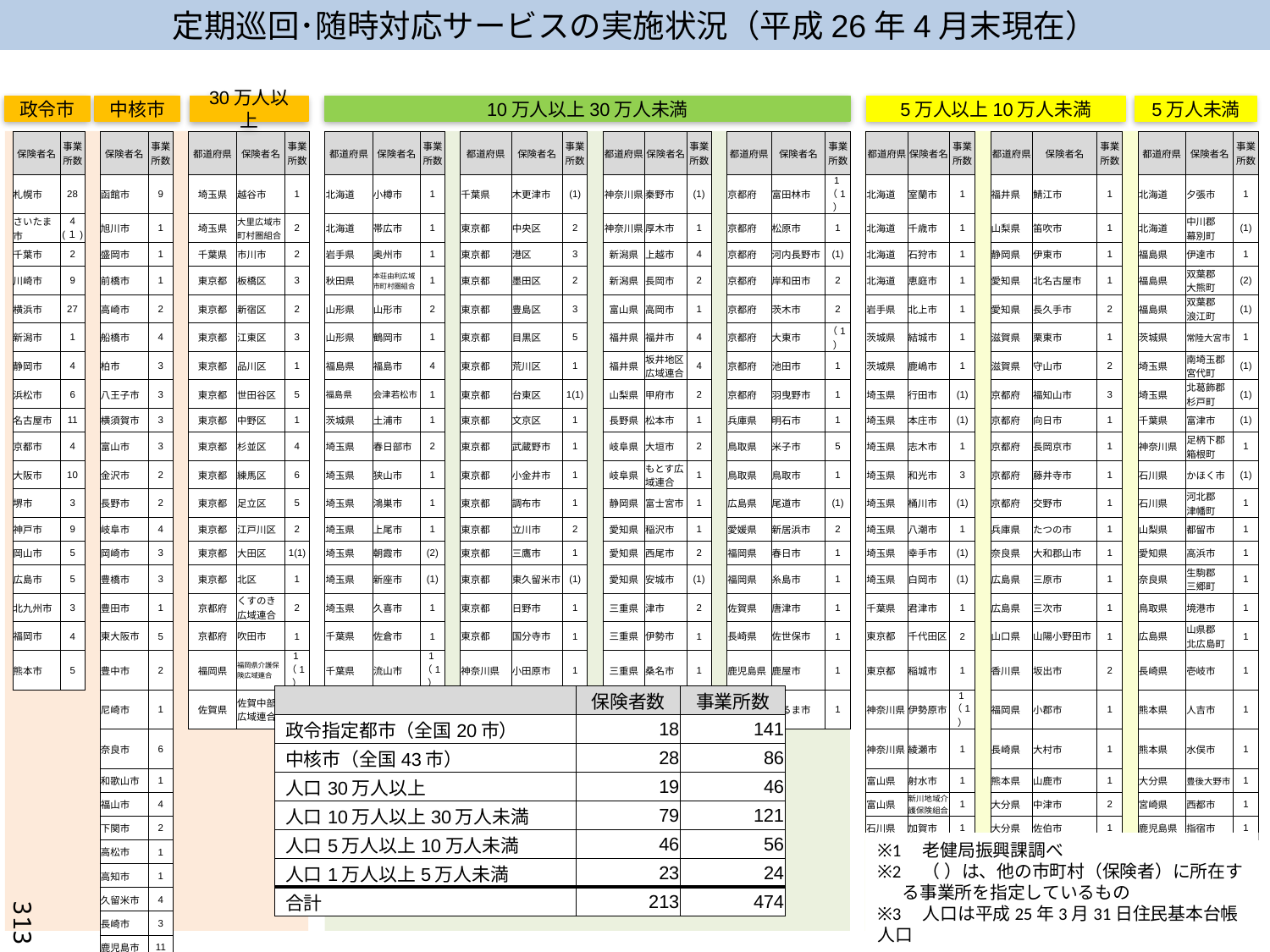

定期巡回･随時対応サービスの実施状況（平成26年4月末現在）
政令市
中核市
30万人以上
10万人以上30万人未満
5万人以上10万人未満
5万人未満
|  |  |  |  |  |  |  |  |  |  |  |  |  |  |  |  |  |  |  |  |  |  |  |  |  |  |  |  |  |  |  |  |  |  |  |  |  |
| --- | --- | --- | --- | --- | --- | --- | --- | --- | --- | --- | --- | --- | --- | --- | --- | --- | --- | --- | --- | --- | --- | --- | --- | --- | --- | --- | --- | --- | --- | --- | --- | --- | --- | --- | --- | --- |
|  |  |  |  |  |  |  |  |  |  |  |  |  |  |  |  |  |  |  |  |  |  |  |  |  |  |  |  |  |  |  |  |  |  |  |  |  |
| 保険者名 | 事業所数 |  | 保険者名 | 事業所数 |  | 都道府県 | 保険者名 | 事業所数 |  | 都道府県 | 保険者名 | 事業所数 |  | 都道府県 | 保険者名 | 事業所数 |  | 都道府県 | 保険者名 | 事業所数 |  | 都道府県 | 保険者名 | 事業所数 |  | 都道府県 | 保険者名 | 事業所数 |  | 都道府県 | 保険者名 | 事業所数 |  | 都道府県 | 保険者名 | 事業所数 |
| 札幌市 | 28 |  | 函館市 | 9 |  | 埼玉県 | 越谷市 | 1 |  | 北海道 | 小樽市 | 1 |  | 千葉県 | 木更津市 | (1) |  | 神奈川県 | 秦野市 | (1) |  | 京都府 | 富田林市 | 1（1） |  | 北海道 | 室蘭市 | 1 |  | 福井県 | 鯖江市 | 1 |  | 北海道 | 夕張市 | 1 |
| さいたま市 | 4(１) |  | 旭川市 | 1 |  | 埼玉県 | 大里広域市町村圏組合 | 2 |  | 北海道 | 帯広市 | 1 |  | 東京都 | 中央区 | 2 |  | 神奈川県 | 厚木市 | 1 |  | 京都府 | 松原市 | 1 |  | 北海道 | 千歳市 | 1 |  | 山梨県 | 笛吹市 | 1 |  | 北海道 | 中川郡 幕別町 | (1) |
| 千葉市 | 2 |  | 盛岡市 | 1 |  | 千葉県 | 市川市 | 2 |  | 岩手県 | 奥州市 | 1 |  | 東京都 | 港区 | 3 |  | 新潟県 | 上越市 | 4 |  | 京都府 | 河内長野市 | (1) |  | 北海道 | 石狩市 | 1 |  | 静岡県 | 伊東市 | 1 |  | 福島県 | 伊達市 | 1 |
| 川崎市 | 9 |  | 前橋市 | 1 |  | 東京都 | 板橋区 | 3 |  | 秋田県 | 本荘由利広域市町村圏組合 | 1 |  | 東京都 | 墨田区 | 2 |  | 新潟県 | 長岡市 | 2 |  | 京都府 | 岸和田市 | 2 |  | 北海道 | 恵庭市 | 1 |  | 愛知県 | 北名古屋市 | 1 |  | 福島県 | 双葉郡 大熊町 | (2) |
| 横浜市 | 27 |  | 高崎市 | 2 |  | 東京都 | 新宿区 | 2 |  | 山形県 | 山形市 | 2 |  | 東京都 | 豊島区 | 3 |  | 富山県 | 高岡市 | 1 |  | 京都府 | 茨木市 | 2 |  | 岩手県 | 北上市 | 1 |  | 愛知県 | 長久手市 | 2 |  | 福島県 | 双葉郡 浪江町 | (1) |
| 新潟市 | 1 |  | 船橋市 | 4 |  | 東京都 | 江東区 | 3 |  | 山形県 | 鶴岡市 | 1 |  | 東京都 | 目黒区 | 5 |  | 福井県 | 福井市 | 4 |  | 京都府 | 大東市 | （1） |  | 茨城県 | 結城市 | 1 |  | 滋賀県 | 栗東市 | 1 |  | 茨城県 | 常陸大宮市 | 1 |
| 静岡市 | 4 |  | 柏市 | 3 |  | 東京都 | 品川区 | 1 |  | 福島県 | 福島市 | 4 |  | 東京都 | 荒川区 | 1 |  | 福井県 | 坂井地区広域連合 | 4 |  | 京都府 | 池田市 | 1 |  | 茨城県 | 鹿嶋市 | 1 |  | 滋賀県 | 守山市 | 2 |  | 埼玉県 | 南埼玉郡宮代町 | (1) |
| 浜松市 | 6 |  | 八王子市 | 3 |  | 東京都 | 世田谷区 | 5 |  | 福島県 | 会津若松市 | 1 |  | 東京都 | 台東区 | 1(1) |  | 山梨県 | 甲府市 | 2 |  | 京都府 | 羽曳野市 | 1 |  | 埼玉県 | 行田市 | (1) |  | 京都府 | 福知山市 | 3 |  | 埼玉県 | 北葛飾郡杉戸町 | (1) |
| 名古屋市 | 11 |  | 横須賀市 | 3 |  | 東京都 | 中野区 | 1 |  | 茨城県 | 土浦市 | 1 |  | 東京都 | 文京区 | 1 |  | 長野県 | 松本市 | 1 |  | 兵庫県 | 明石市 | 1 |  | 埼玉県 | 本庄市 | (1) |  | 京都府 | 向日市 | 1 |  | 千葉県 | 富津市 | (1) |
| 京都市 | 4 |  | 富山市 | 3 |  | 東京都 | 杉並区 | 4 |  | 埼玉県 | 春日部市 | 2 |  | 東京都 | 武蔵野市 | 1 |  | 岐阜県 | 大垣市 | 2 |  | 鳥取県 | 米子市 | 5 |  | 埼玉県 | 志木市 | 1 |  | 京都府 | 長岡京市 | 1 |  | 神奈川県 | 足柄下郡箱根町 | 1 |
| 大阪市 | 10 |  | 金沢市 | 2 |  | 東京都 | 練馬区 | 6 |  | 埼玉県 | 狭山市 | 1 |  | 東京都 | 小金井市 | 1 |  | 岐阜県 | もとす広域連合 | 1 |  | 鳥取県 | 鳥取市 | 1 |  | 埼玉県 | 和光市 | 3 |  | 京都府 | 藤井寺市 | 1 |  | 石川県 | かほく市 | (1) |
| 堺市 | 3 |  | 長野市 | 2 |  | 東京都 | 足立区 | 5 |  | 埼玉県 | 鴻巣市 | 1 |  | 東京都 | 調布市 | 1 |  | 静岡県 | 富士宮市 | 1 |  | 広島県 | 尾道市 | (1) |  | 埼玉県 | 桶川市 | (1) |  | 京都府 | 交野市 | 1 |  | 石川県 | 河北郡 津幡町 | 1 |
| 神戸市 | 9 |  | 岐阜市 | 4 |  | 東京都 | 江戸川区 | 2 |  | 埼玉県 | 上尾市 | 1 |  | 東京都 | 立川市 | 2 |  | 愛知県 | 稲沢市 | 1 |  | 愛媛県 | 新居浜市 | 2 |  | 埼玉県 | 八潮市 | 1 |  | 兵庫県 | たつの市 | 1 |  | 山梨県 | 都留市 | 1 |
| 岡山市 | 5 |  | 岡崎市 | 3 |  | 東京都 | 大田区 | 1(1) |  | 埼玉県 | 朝霞市 | (2) |  | 東京都 | 三鷹市 | 1 |  | 愛知県 | 西尾市 | 2 |  | 福岡県 | 春日市 | 1 |  | 埼玉県 | 幸手市 | (1) |  | 奈良県 | 大和郡山市 | 1 |  | 愛知県 | 高浜市 | 1 |
| 広島市 | 5 |  | 豊橋市 | 3 |  | 東京都 | 北区 | 1 |  | 埼玉県 | 新座市 | (1) |  | 東京都 | 東久留米市 | (1) |  | 愛知県 | 安城市 | (1) |  | 福岡県 | 糸島市 | 1 |  | 埼玉県 | 白岡市 | (1) |  | 広島県 | 三原市 | 1 |  | 奈良県 | 生駒郡 三郷町 | 1 |
| 北九州市 | 3 |  | 豊田市 | 1 |  | 京都府 | くすのき広域連合 | 2 |  | 埼玉県 | 久喜市 | 1 |  | 東京都 | 日野市 | 1 |  | 三重県 | 津市 | 2 |  | 佐賀県 | 唐津市 | 1 |  | 千葉県 | 君津市 | 1 |  | 広島県 | 三次市 | 1 |  | 鳥取県 | 境港市 | 1 |
| 福岡市 | 4 |  | 東大阪市 | 5 |  | 京都府 | 吹田市 | 1 |  | 千葉県 | 佐倉市 | 1 |  | 東京都 | 国分寺市 | 1 |  | 三重県 | 伊勢市 | 1 |  | 長崎県 | 佐世保市 | 1 |  | 東京都 | 千代田区 | 2 |  | 山口県 | 山陽小野田市 | 1 |  | 広島県 | 山県郡 北広島町 | 1 |
| 熊本市 | 5 |  | 豊中市 | 2 |  | 福岡県 | 福岡県介護保険広域連合 | 1（1） |  | 千葉県 | 流山市 | 1（1） |  | 神奈川県 | 小田原市 | 1 |  | 三重県 | 桑名市 | 1 |  | 鹿児島県 | 鹿屋市 | 1 |  | 東京都 | 稲城市 | 1 |  | 香川県 | 坂出市 | 2 |  | 長崎県 | 壱岐市 | 1 |
|  |  |  | 尼崎市 | 1 |  | 佐賀県 | 佐賀中部広域連合 | 1 |  | 千葉県 | 八千代市 | 1 |  | 神奈川県 | 平塚市 | 1 |  | 滋賀県 | 草津市 | (1) |  | 沖縄県 | うるま市 | 1 |  | 神奈川県 | 伊勢原市 | 1（1） |  | 福岡県 | 小郡市 | 1 |  | 熊本県 | 人吉市 | 1 |
|  |  |  | 奈良市 | 6 |  |  |  |  |  | 千葉県 | 浦安市 | 1 |  | 神奈川県 | 鎌倉市 | 1 |  | 京都府 | 八尾市 | 1（1） |  |  |  |  |  | 神奈川県 | 綾瀬市 | 1 |  | 長崎県 | 大村市 | 1 |  | 熊本県 | 水俣市 | 1 |
|  |  |  | 和歌山市 | 1 |  |  |  |  |  |  |  |  |  |  |  |  |  |  |  |  |  |  |  |  |  | 富山県 | 射水市 | 1 |  | 熊本県 | 山鹿市 | 1 |  | 大分県 | 豊後大野市 | 1 |
|  |  |  | 福山市 | 4 |  |  |  |  |  |  |  |  |  |  |  |  |  |  |  |  |  |  |  |  |  | 富山県 | 新川地域介護保険組合 | 1 |  | 大分県 | 中津市 | 2 |  | 宮崎県 | 西都市 | 1 |
|  |  |  | 下関市 | 2 |  |  |  |  |  |  |  |  |  |  |  |  |  |  |  |  |  |  |  |  |  | 石川県 | 加賀市 | 1 |  | 大分県 | 佐伯市 | 1 |  | 鹿児島県 | 指宿市 | 1 |
|  |  |  | 高松市 | 1 |  |  |  |  |  |  |  |  |  |  |  |  |  |  |  |  |  |  |  |  |  |  |  |  |  |  |  |  |  |  |  |  |
|  |  |  | 高知市 | 1 |  |  |  |  |  |  |  |  |  |  |  |  |  |  |  |  |  |  |  |  |  |  |  |  |  |  |  |  |  |  |  |  |
|  |  |  | 久留米市 | 4 |  |  |  |  |  |  |  |  |  |  |  |  |  |  |  |  |  |  |  |  |  |  |  |  |  |  |  |  |  |  |  |  |
|  |  |  | 長崎市 | 3 |  |  |  |  |  |  |  |  |  |  |  |  |  |  |  |  |  |  |  |  |  |  |  |  |  |  |  |  |  |  |  |  |
|  |  |  | 鹿児島市 | 11 |  |  |  |  |  |  |  |  |  |  |  |  |  |  |  |  |  |  |  |  |  |  |  |  |  |  |  |  |  |  |  |  |

|  | 保険者数 | 事業所数 |
| --- | --- | --- |
| 政令指定都市（全国20市） | 18 | 141 |
| 中核市（全国43市） | 28 | 86 |
| 人口30万人以上 | 19 | 46 |
| 人口10万人以上30万人未満 | 79 | 121 |
| 人口5万人以上10万人未満 | 46 | 56 |
| 人口1万人以上5万人未満 | 23 | 24 |
| 合計 | 213 | 474 |
※1　老健局振興課調べ
※2　（ ）は、他の市町村（保険者）に所在する事業所を指定しているもの
※3　人口は平成25年3月31日住民基本台帳人口
313